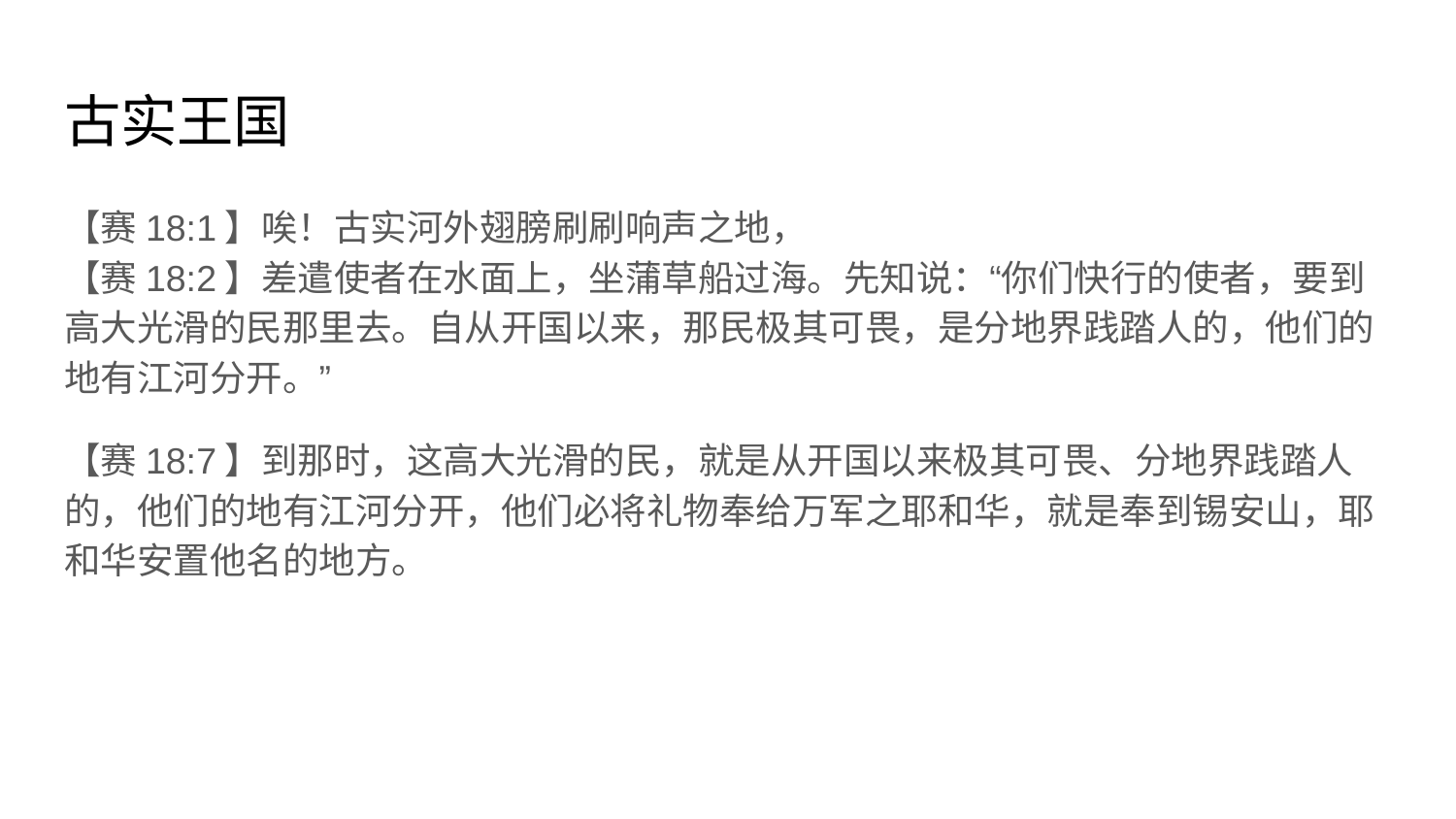

# 古实王国
【赛18:1】唉！古实河外翅膀刷刷响声之地，
【赛18:2】差遣使者在水面上，坐蒲草船过海。先知说：“你们快行的使者，要到高大光滑的民那里去。自从开国以来，那民极其可畏，是分地界践踏人的，他们的地有江河分开。”
【赛18:7】到那时，这高大光滑的民，就是从开国以来极其可畏、分地界践踏人的，他们的地有江河分开，他们必将礼物奉给万军之耶和华，就是奉到锡安山，耶和华安置他名的地方。